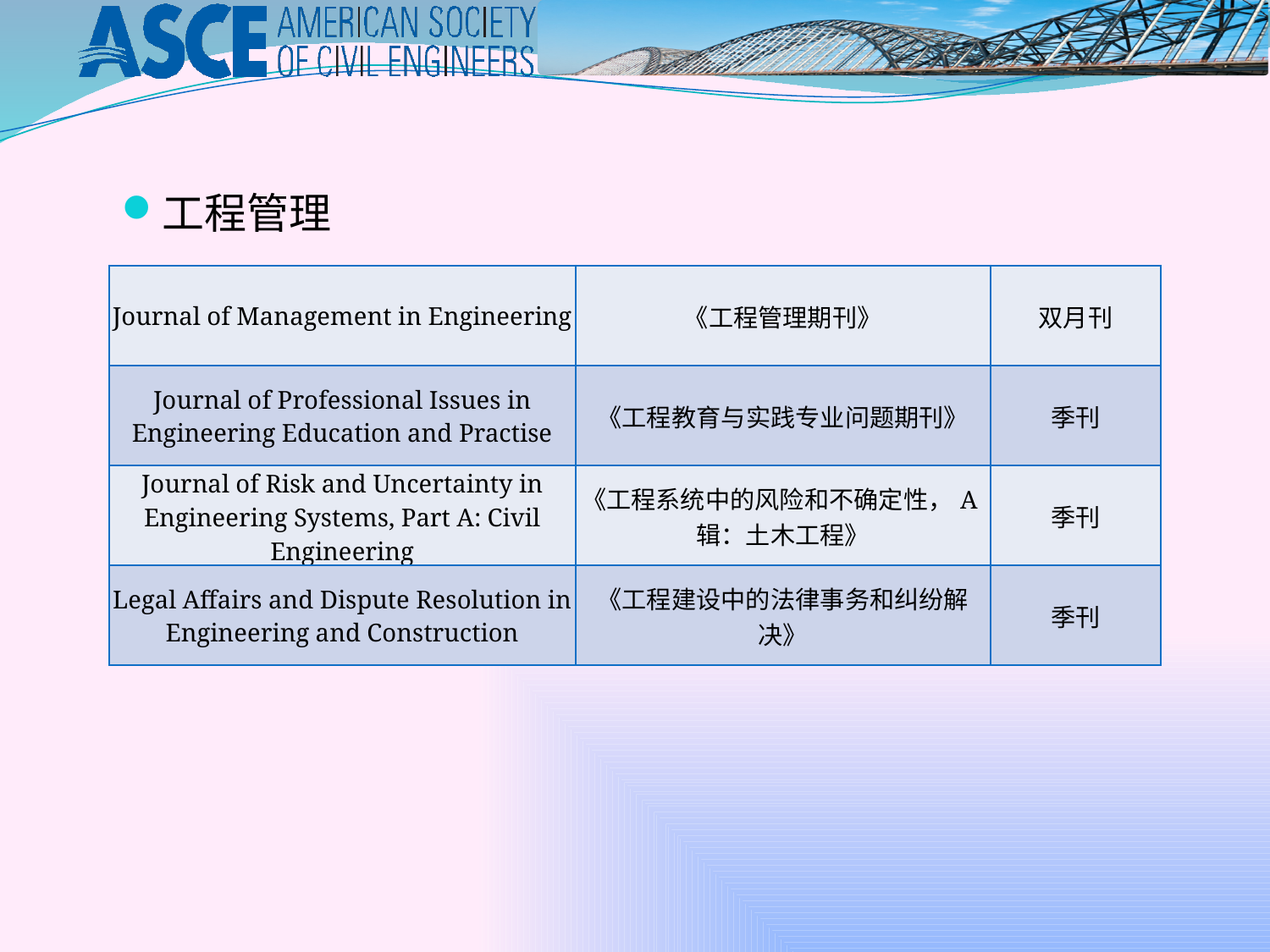

工程管理
| Journal of Management in Engineering | 《工程管理期刊》 | 双月刊 |
| --- | --- | --- |
| Journal of Professional Issues in Engineering Education and Practise | 《工程教育与实践专业问题期刊》 | 季刊 |
| Journal of Risk and Uncertainty in Engineering Systems, Part A: Civil Engineering | 《工程系统中的风险和不确定性，A辑：土木工程》 | 季刊 |
| Legal Affairs and Dispute Resolution in Engineering and Construction | 《工程建设中的法律事务和纠纷解决》 | 季刊 |